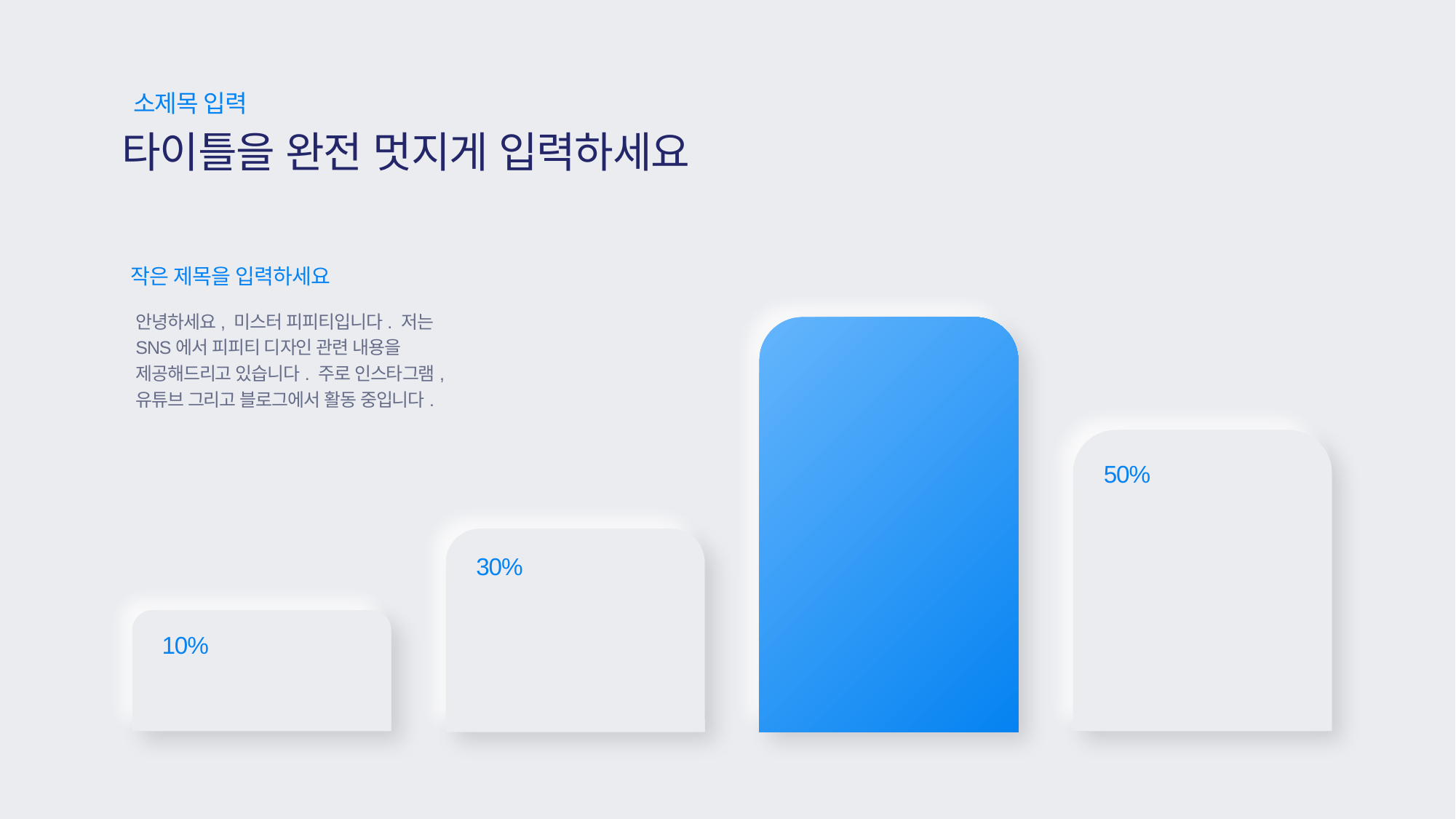

소제목 입력
타이틀을 완전 멋지게 입력하세요
작은 제목을 입력하세요
안녕하세요, 미스터 피피티입니다. 저는 SNS에서 피피티 디자인 관련 내용을 제공해드리고 있습니다. 주로 인스타그램, 유튜브 그리고 블로그에서 활동 중입니다.

70%

50%

30%

10%